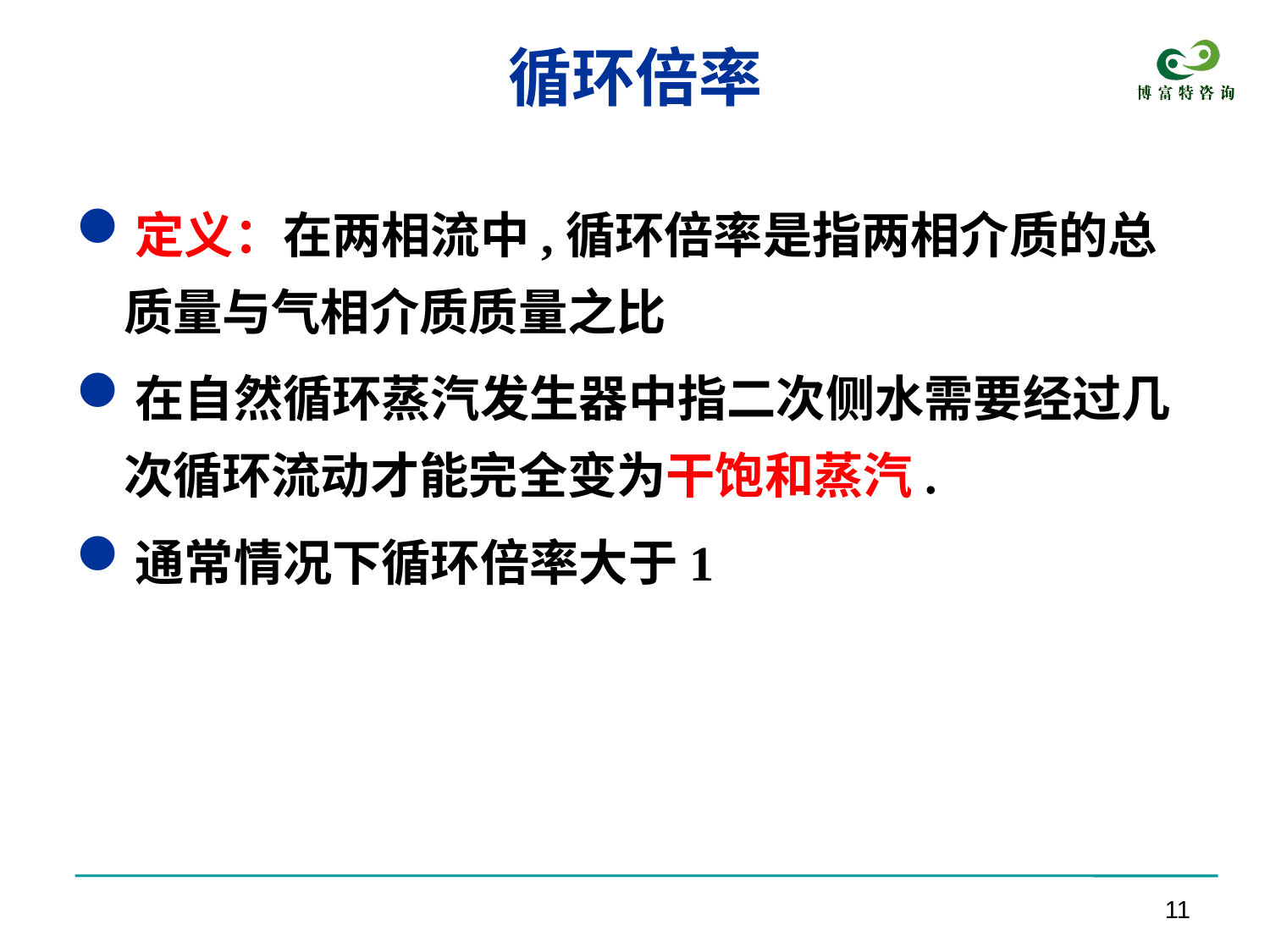

# 循环倍率
定义：在两相流中,循环倍率是指两相介质的总质量与气相介质质量之比
在自然循环蒸汽发生器中指二次侧水需要经过几次循环流动才能完全变为干饱和蒸汽.
通常情况下循环倍率大于1